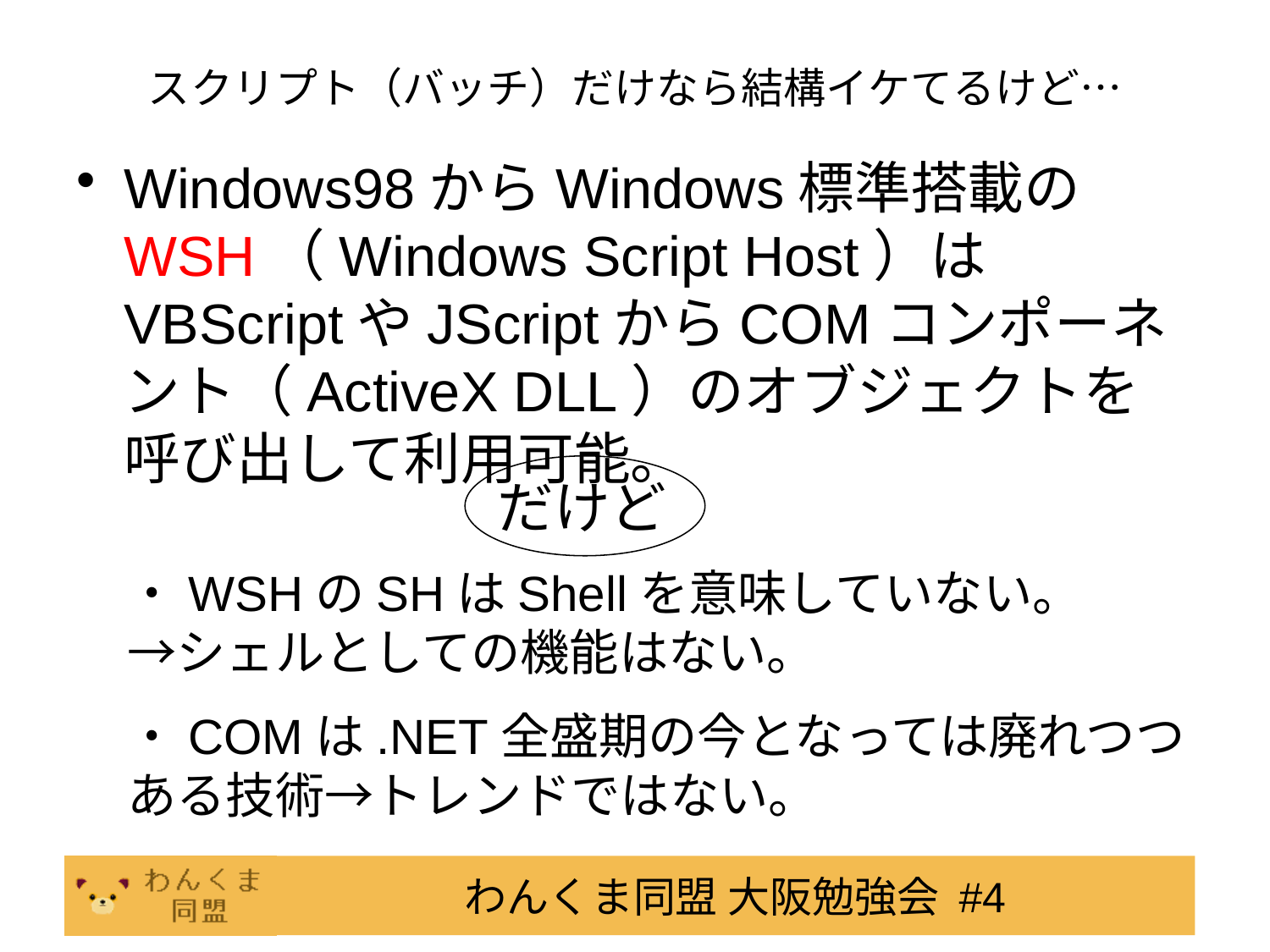

# スクリプト（バッチ）だけなら結構イケてるけど…
Windows98からWindows標準搭載のWSH（Windows Script Host）はVBScriptやJScriptからCOMコンポーネント（ActiveX DLL）のオブジェクトを呼び出して利用可能。

だけど
・WSHのSHはShellを意味していない。
→シェルとしての機能はない。
・COMは.NET全盛期の今となっては廃れつつある技術→トレンドではない。